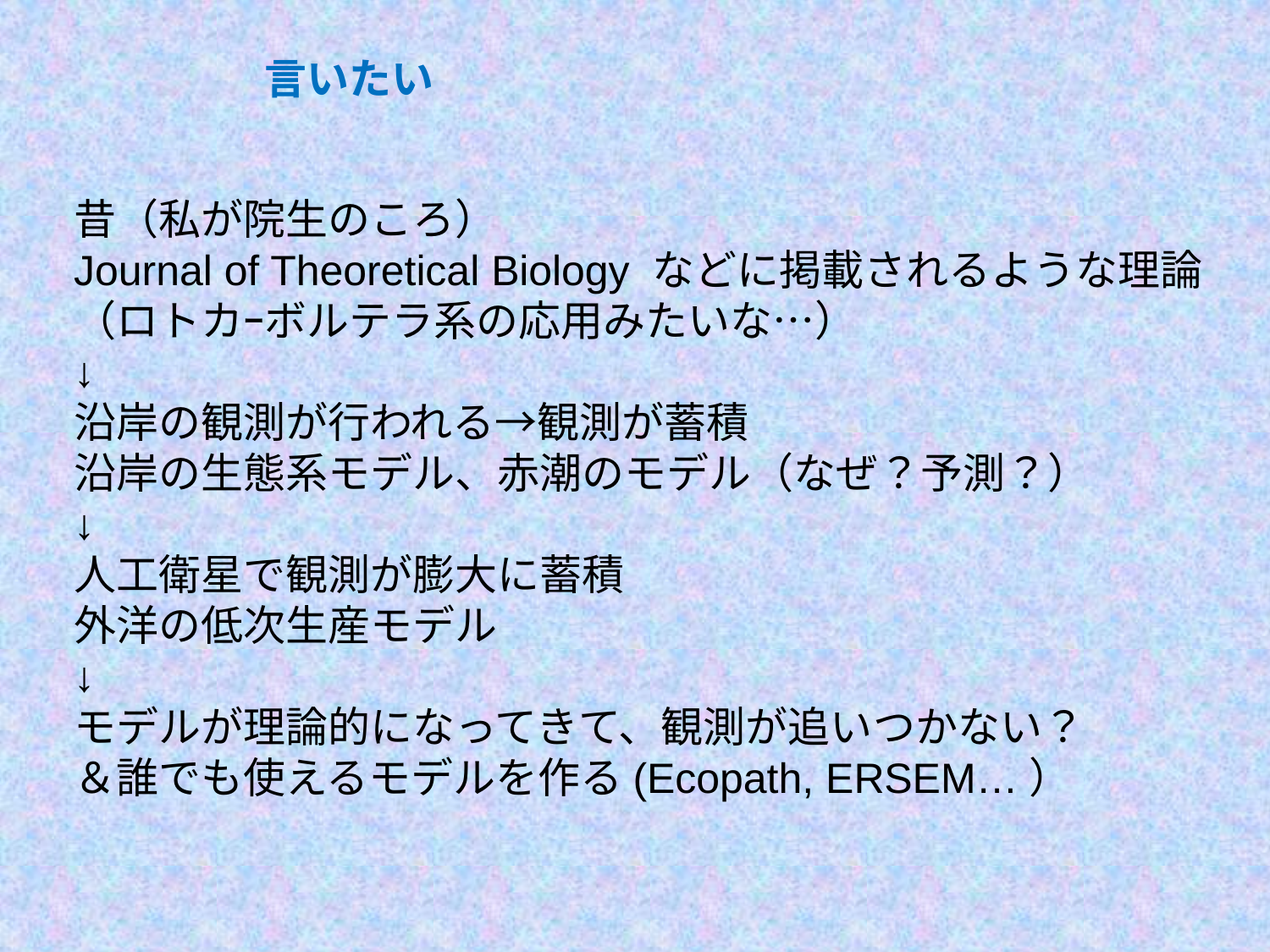

言いたい
昔（私が院生のころ）
Journal of Theoretical Biology などに掲載されるような理論
（ロトカｰボルテラ系の応用みたいな…）
↓
沿岸の観測が行われる→観測が蓄積
沿岸の生態系モデル、赤潮のモデル（なぜ？予測？）
↓
人工衛星で観測が膨大に蓄積
外洋の低次生産モデル
↓
モデルが理論的になってきて、観測が追いつかない？
＆誰でも使えるモデルを作る(Ecopath, ERSEM…）